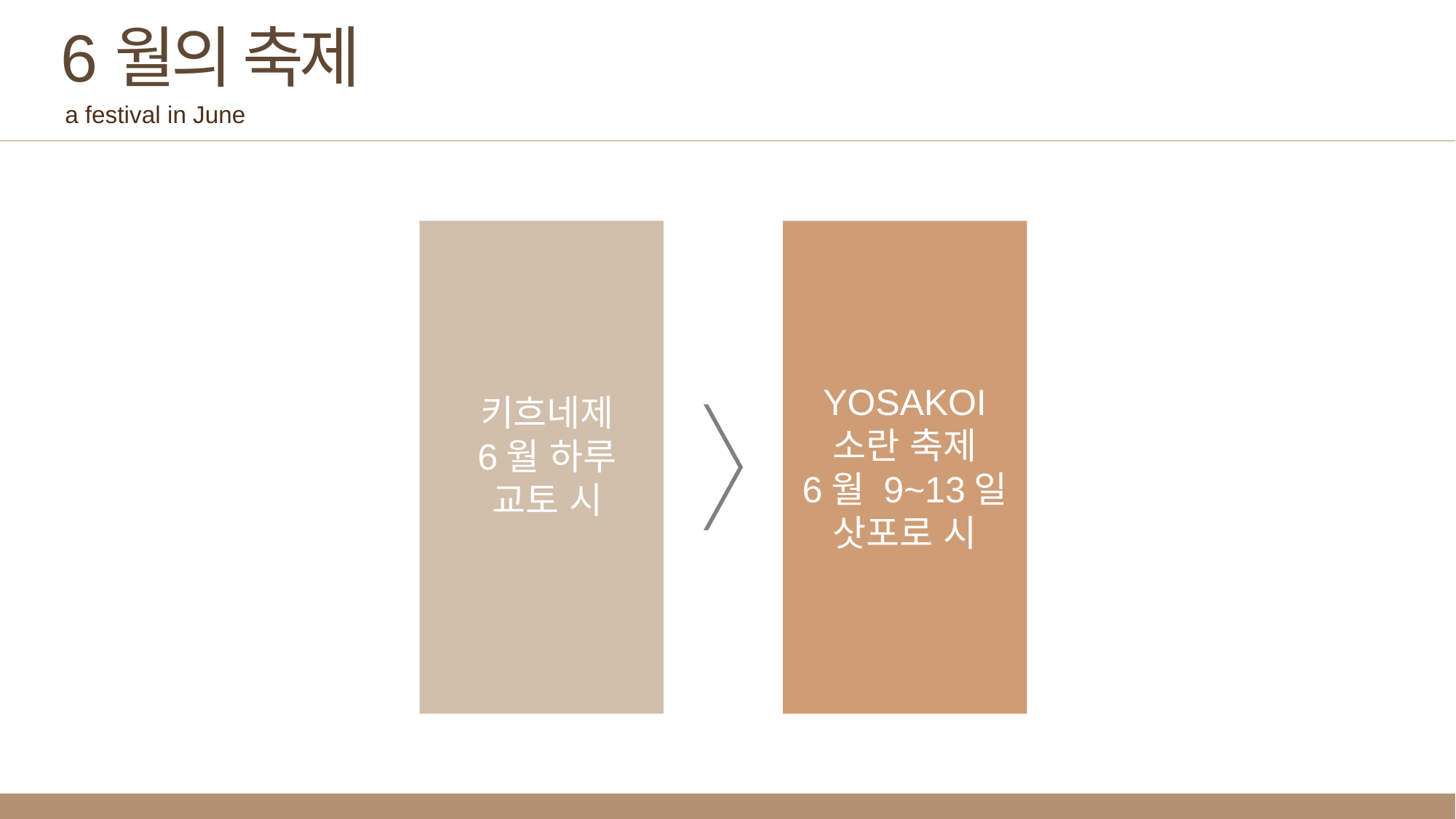

6월의 축제
a festival in June

YOSAKOI
소란 축제
6월 9~13일
삿포로 시
키흐네제
6월 하루
교토 시